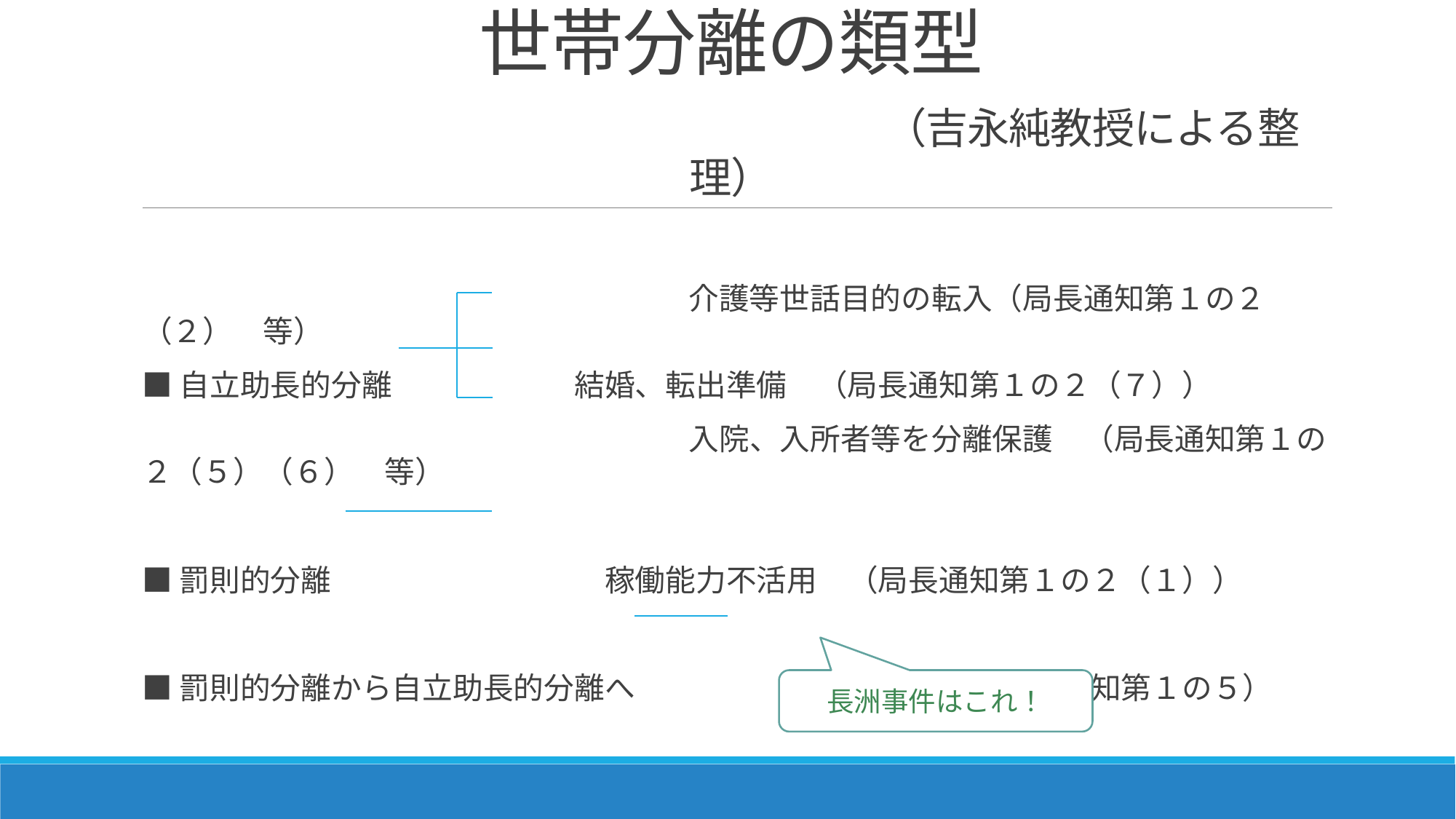

# 世帯分離の類型 　　　　　　　　　　（吉永純教授による整理）

　　　　　　　　　　　　　　　　　　介護等世話目的の転入（局長通知第１の２（２）　等）
■自立助長的分離　　　　　　結婚、転出準備　（局長通知第１の２（７））
　　　　　　　　　　　　　　　　　　入院、入所者等を分離保護　（局長通知第１の２（５）（６）　等）

■罰則的分離　　　　　　　　　稼働能力不活用　（局長通知第１の２（１））

■罰則的分離から自立助長的分離へ　　　　　　就学目的　（局長通知第１の５）

長洲事件はこれ！